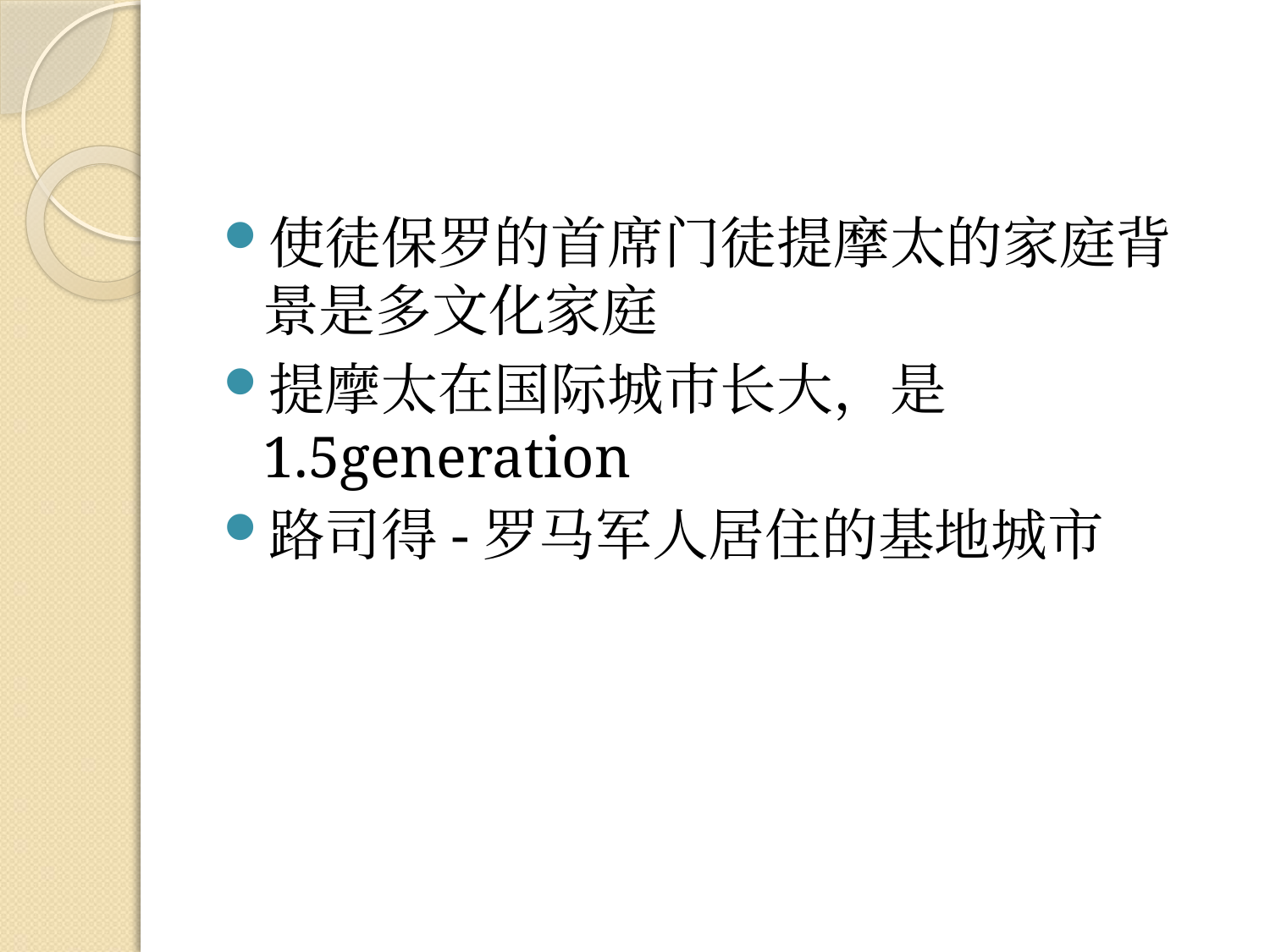

使徒保罗的首席门徒提摩太的家庭背景是多文化家庭
提摩太在国际城市长大，是1.5generation
路司得-罗马军人居住的基地城市